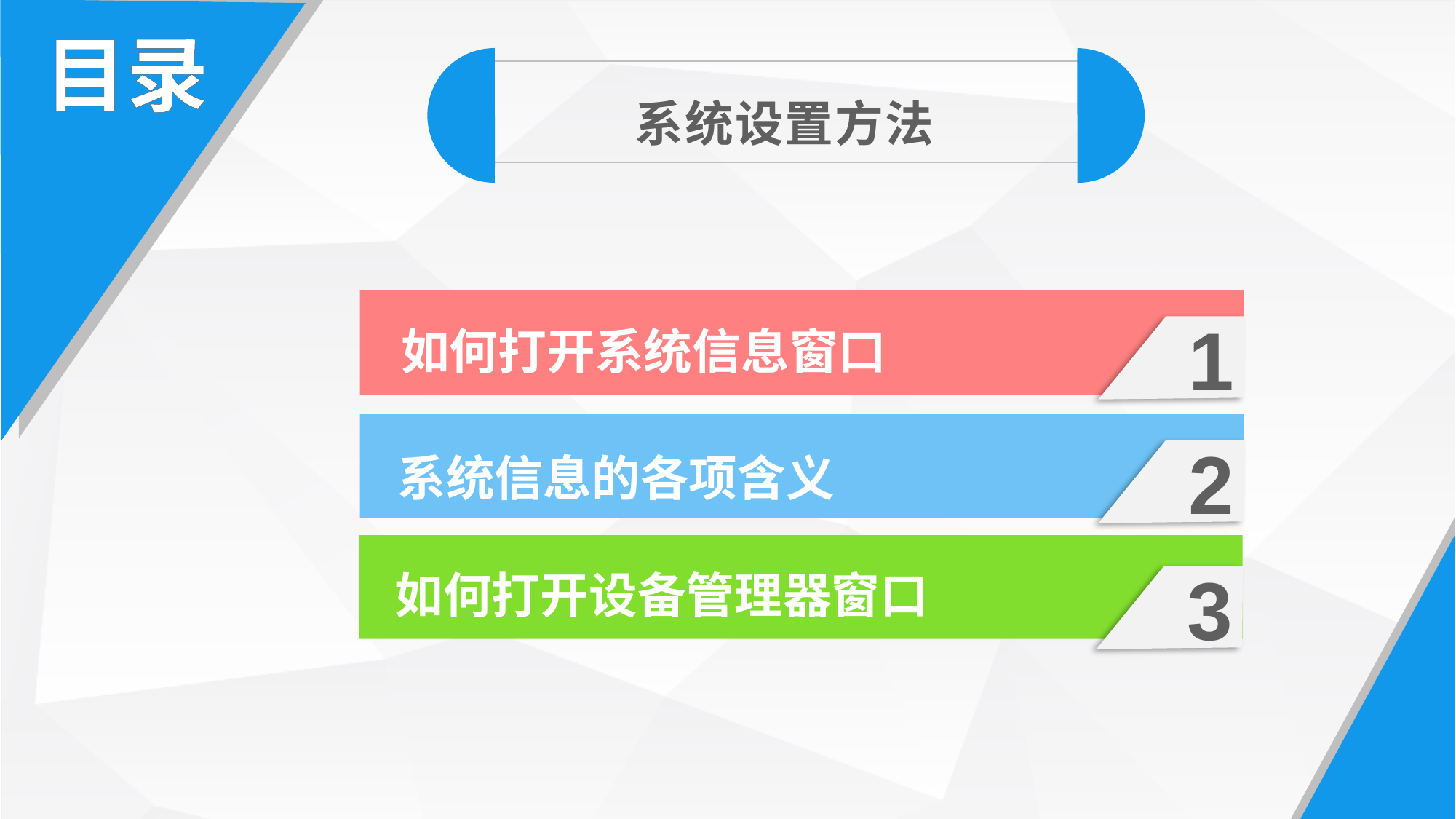

目录

系统设置方法

如何打开系统信息窗口
1

系统信息的各项含义
2

如何打开设备管理器窗口
3